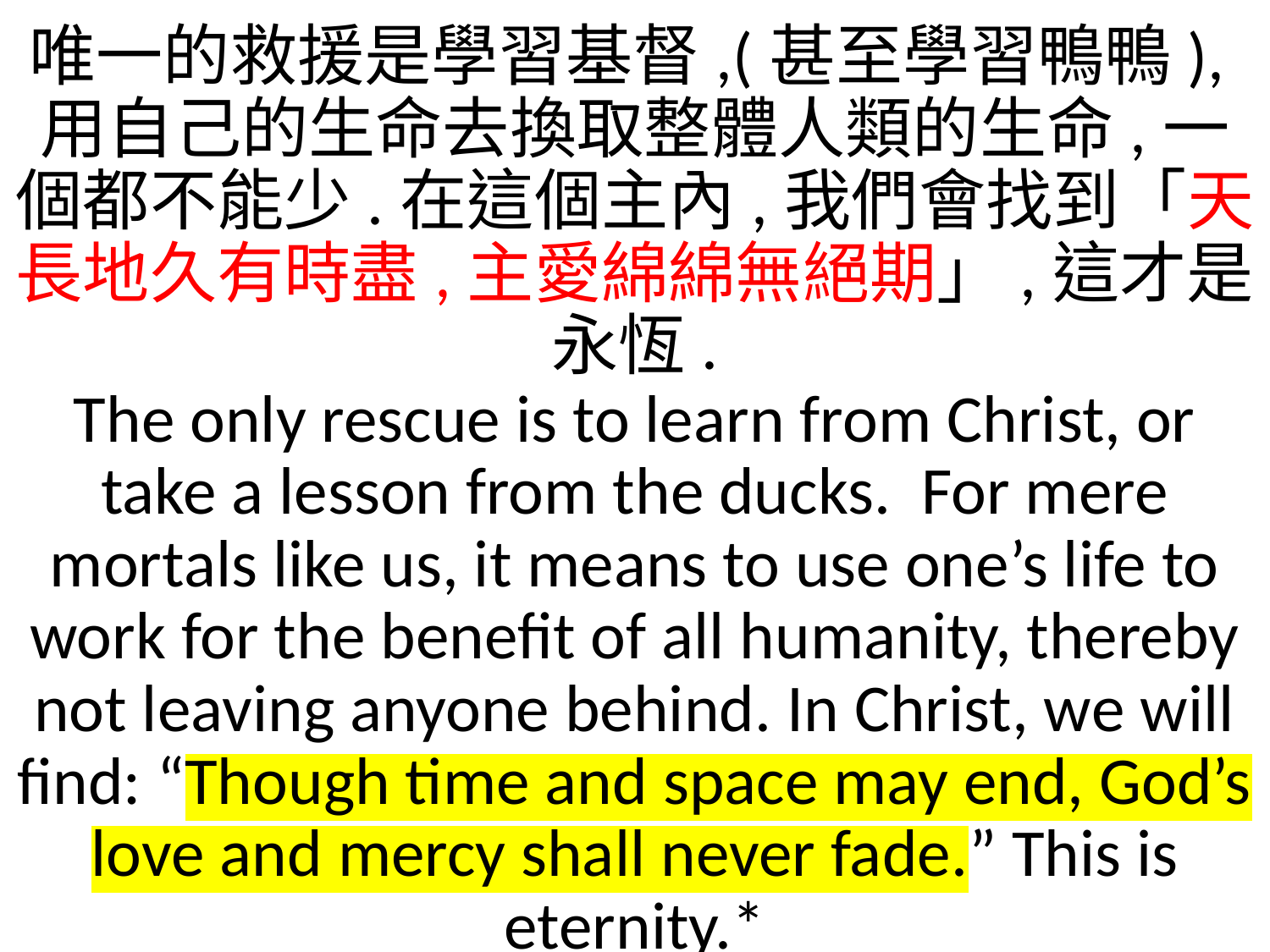

唯一的救援是學習基督,(甚至學習鴨鴨),用自己的生命去換取整體人類的生命,一個都不能少.在這個主內,我們會找到「天長地久有時盡,主愛綿綿無絕期」,這才是永恆.
The only rescue is to learn from Christ, or take a lesson from the ducks.  For mere mortals like us, it means to use one’s life to work for the benefit of all humanity, thereby not leaving anyone behind. In Christ, we will find: “Though time and space may end, God’s love and mercy shall never fade.” This is eternity.*